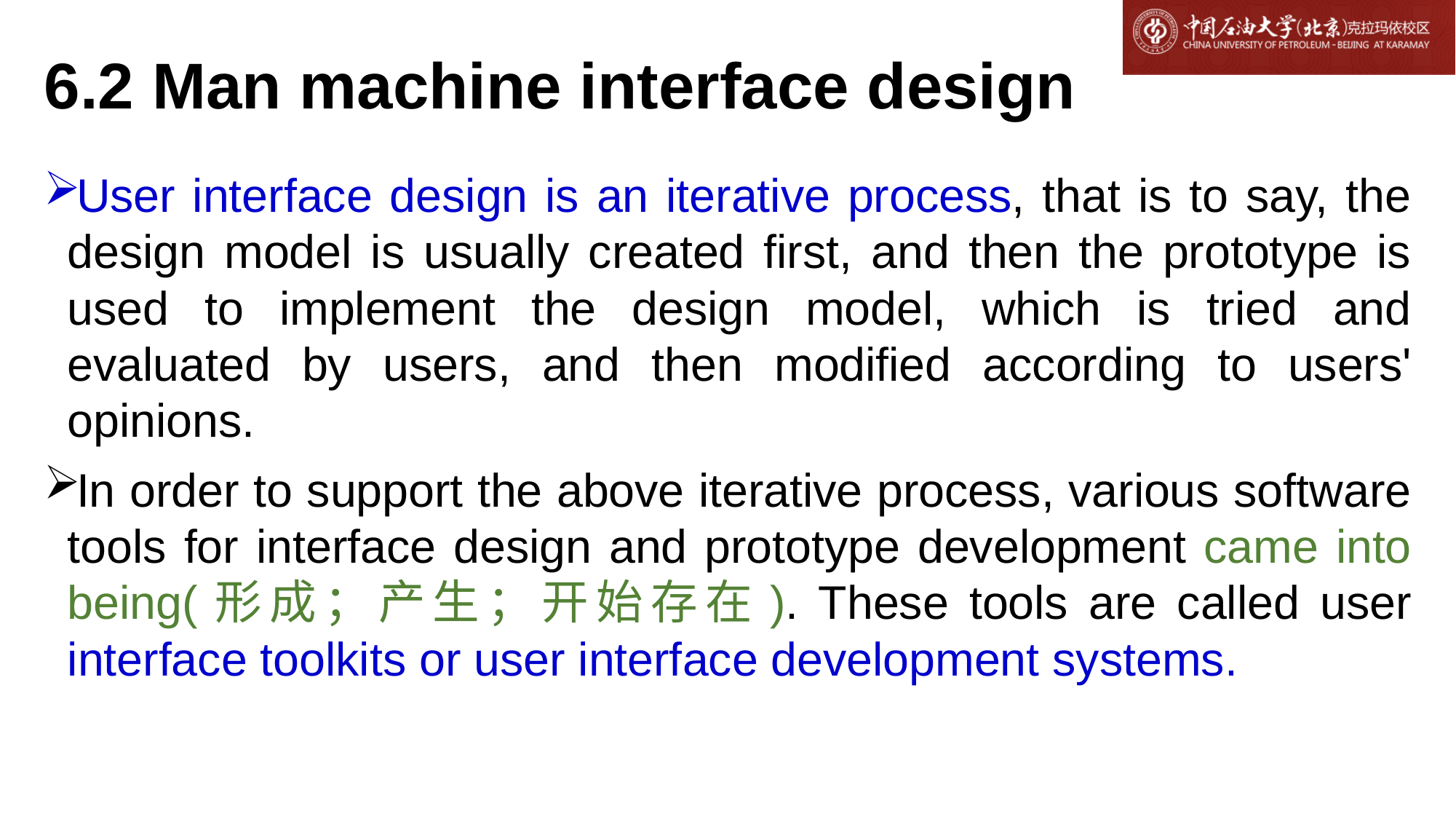

# 6.2 Man machine interface design
User interface design is an iterative process, that is to say, the design model is usually created first, and then the prototype is used to implement the design model, which is tried and evaluated by users, and then modified according to users' opinions.
In order to support the above iterative process, various software tools for interface design and prototype development came into being(形成；产生；开始存在). These tools are called user interface toolkits or user interface development systems.